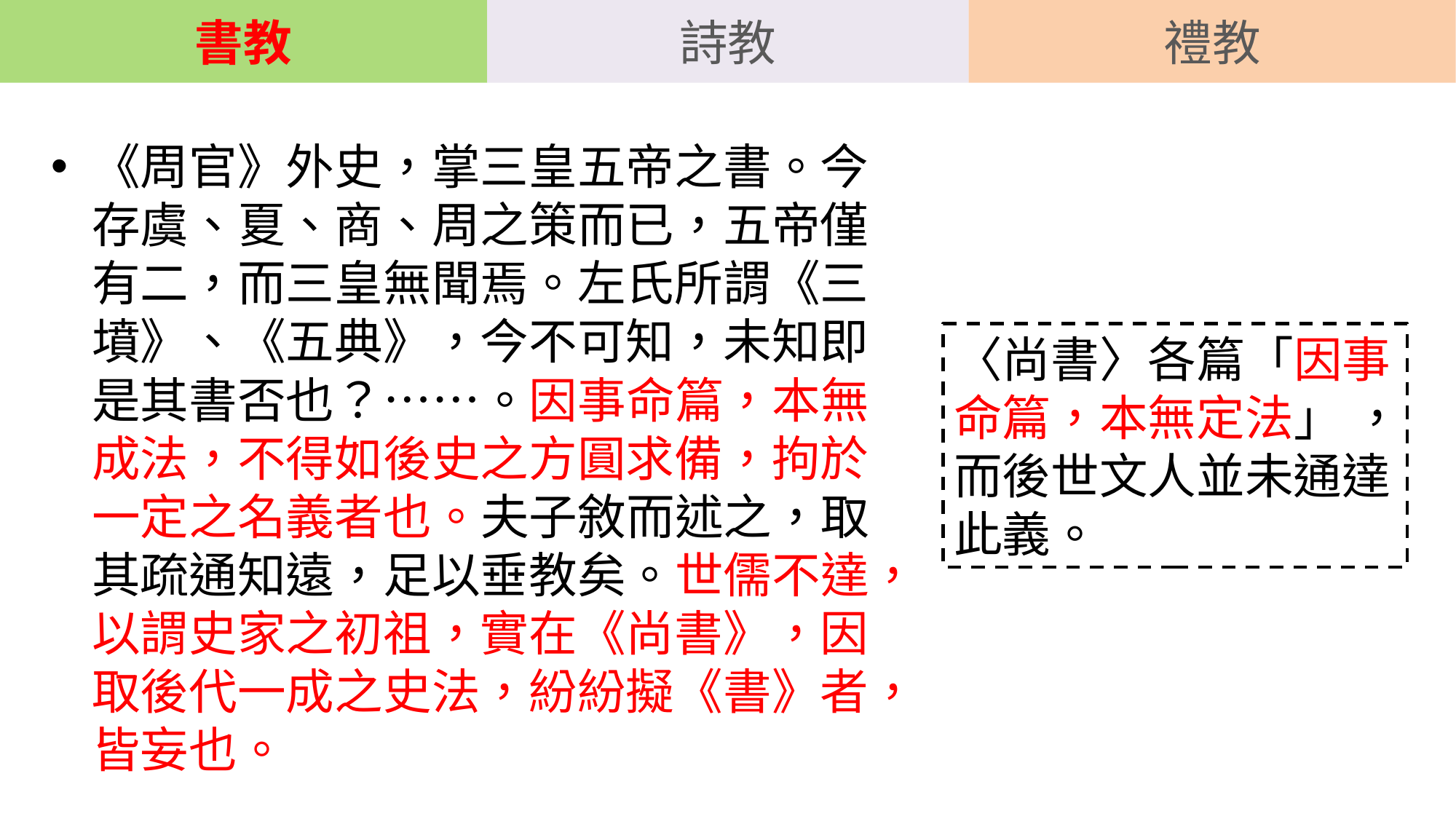

書教
詩教
禮教
《周官》外史，掌三皇五帝之書。今存虞、夏、商、周之策而已，五帝僅有二，而三皇無聞焉。左氏所謂《三墳》、《五典》，今不可知，未知即是其書否也？……。因事命篇，本無成法，不得如後史之方圓求備，拘於一定之名義者也。夫子敘而述之，取其疏通知遠，足以垂教矣。世儒不達，以謂史家之初祖，實在《尚書》，因取後代一成之史法，紛紛擬《書》者，皆妄也。
〈尚書〉各篇「因事命篇，本無定法」 ，而後世文人並未通達此義。